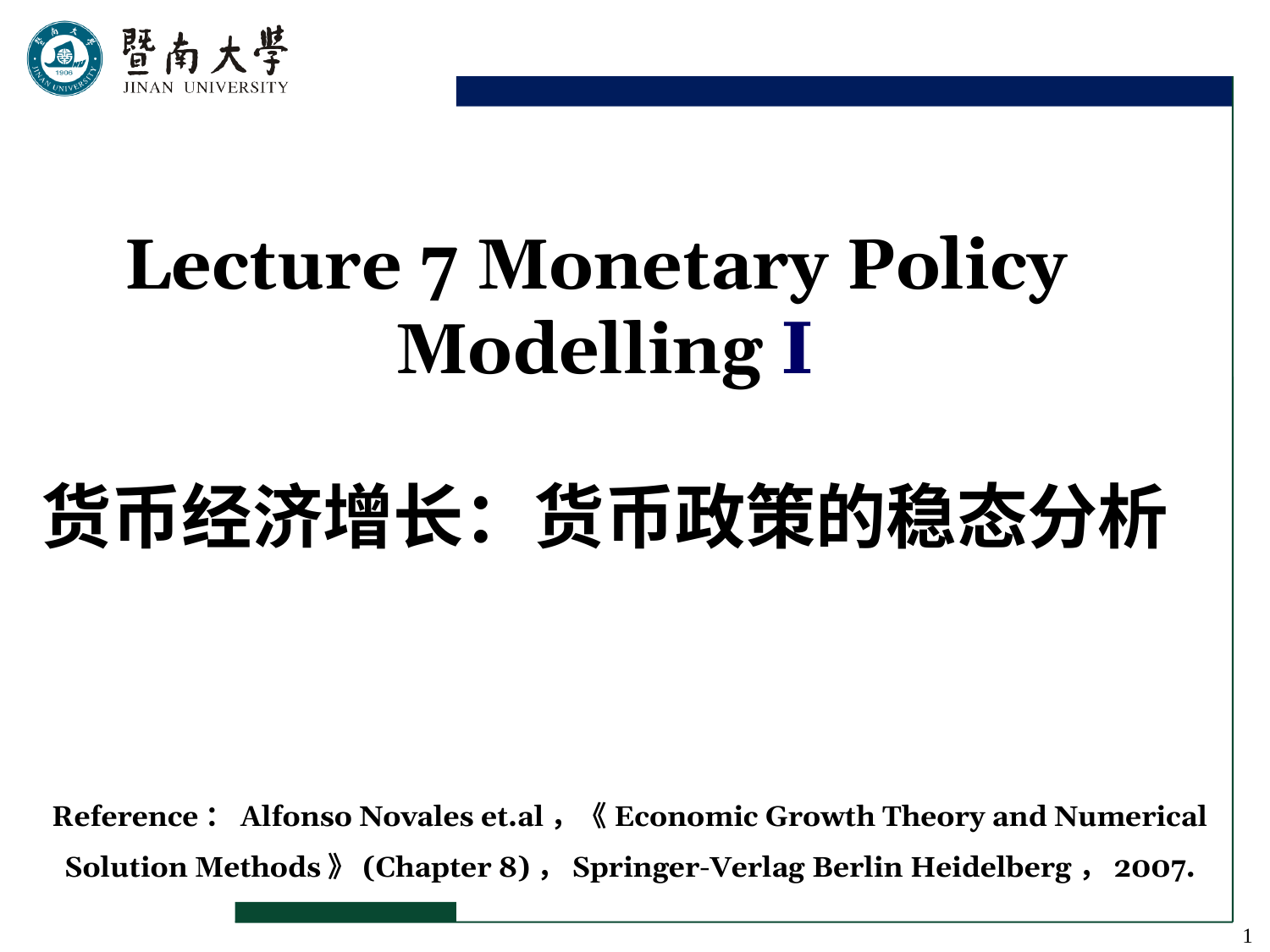

# Lecture 7 Monetary Policy  Modelling Ⅰ 货币经济增长：货币政策的稳态分析
Reference：Alfonso Novales et.al，《Economic Growth Theory and Numerical Solution Methods》(Chapter 8)，Springer-Verlag Berlin Heidelberg，2007.